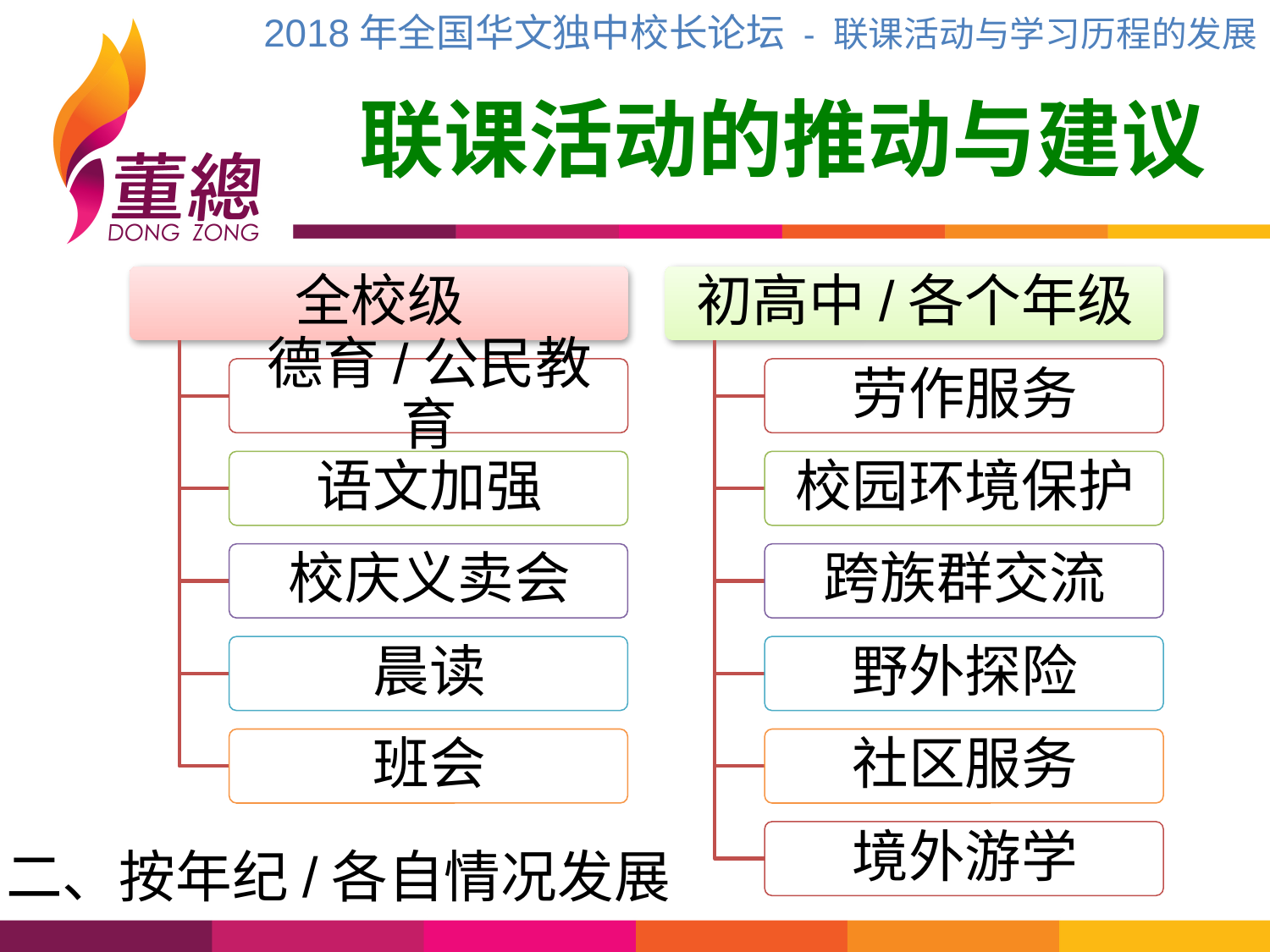

2018年全国华文独中校长论坛 - 联课活动与学习历程的发展
联课活动的推动与建议
全校级
德育/公民教育
语文加强
校庆义卖会
晨读
班会
初高中/各个年级
劳作服务
校园环境保护
跨族群交流
野外探险
社区服务
境外游学
二、按年纪/各自情况发展